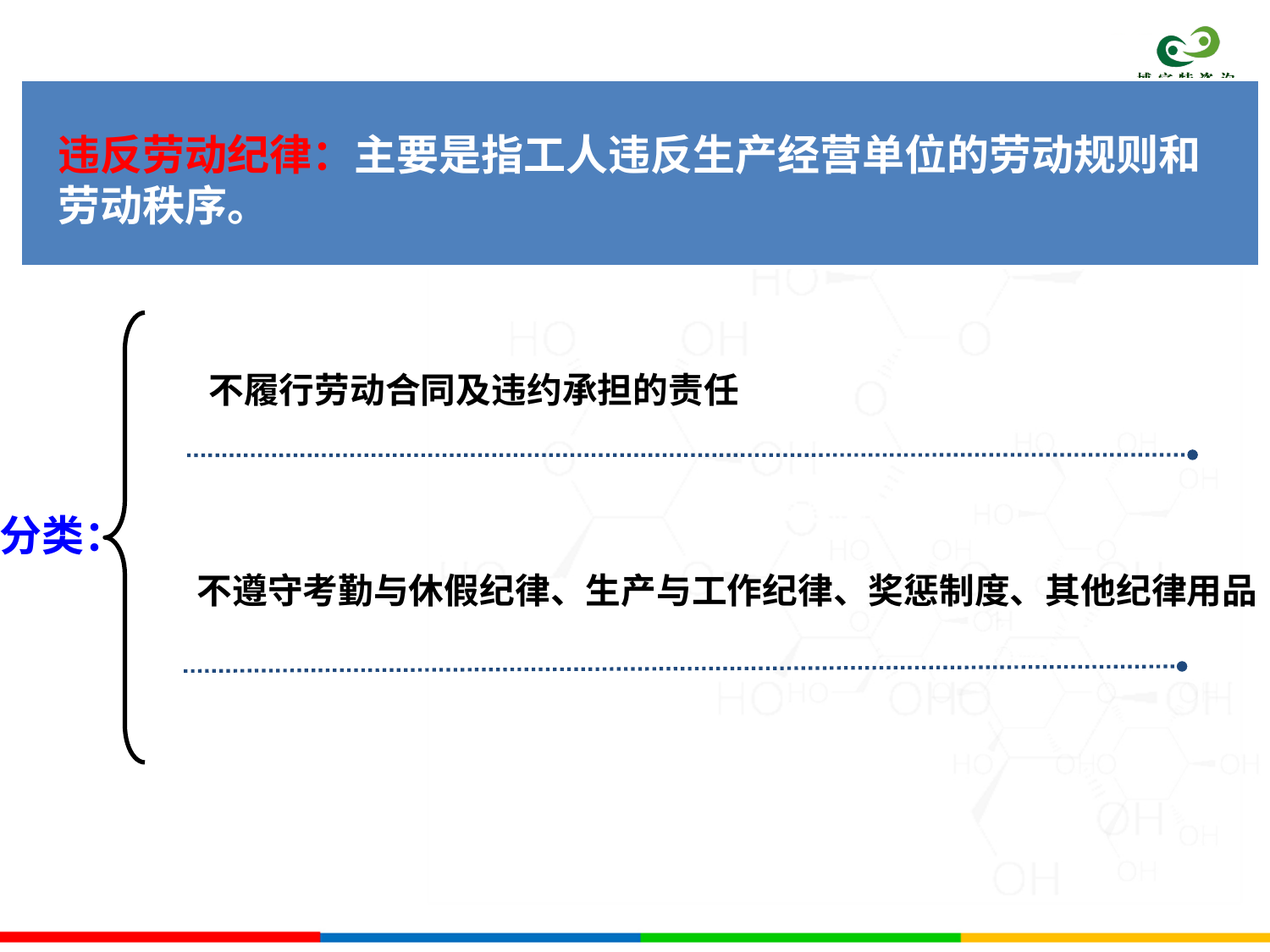

违反劳动纪律：主要是指工人违反生产经营单位的劳动规则和劳动秩序。

不履行劳动合同及违约承担的责任

分类：
不遵守考勤与休假纪律、生产与工作纪律、奖惩制度、其他纪律用品